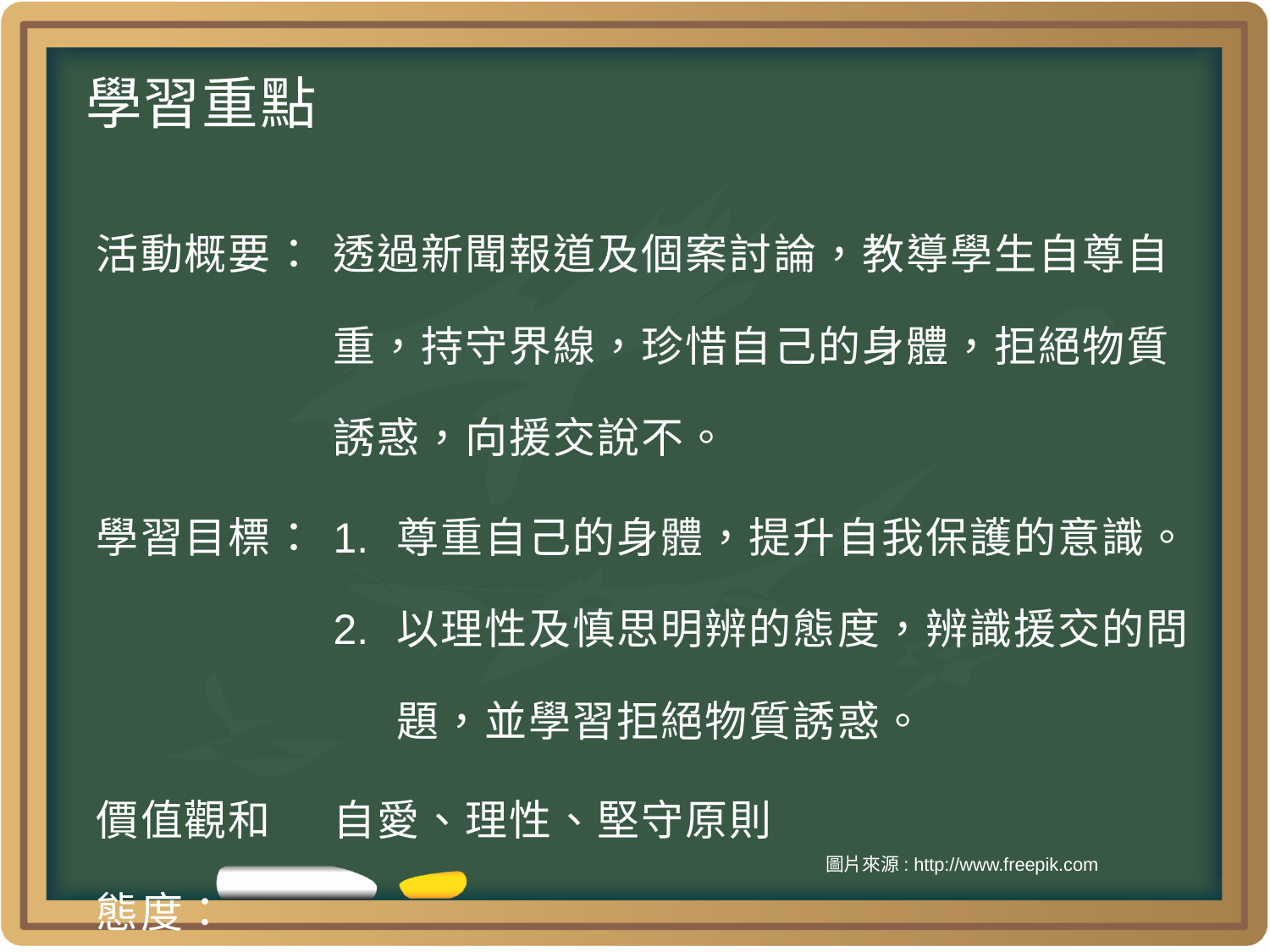

學習重點
| 活動概要： | 透過新聞報道及個案討論，教導學生自尊自重，持守界線，珍惜自己的身體，拒絕物質誘惑，向援交說不。 |
| --- | --- |
| 學習目標： | 尊重自己的身體，提升自我保護的意識。 以理性及慎思明辨的態度，辨識援交的問題，並學習拒絕物質誘惑。 |
| 價值觀和 態度： | 自愛、理性、堅守原則 |
圖片來源: http://www.freepik.com